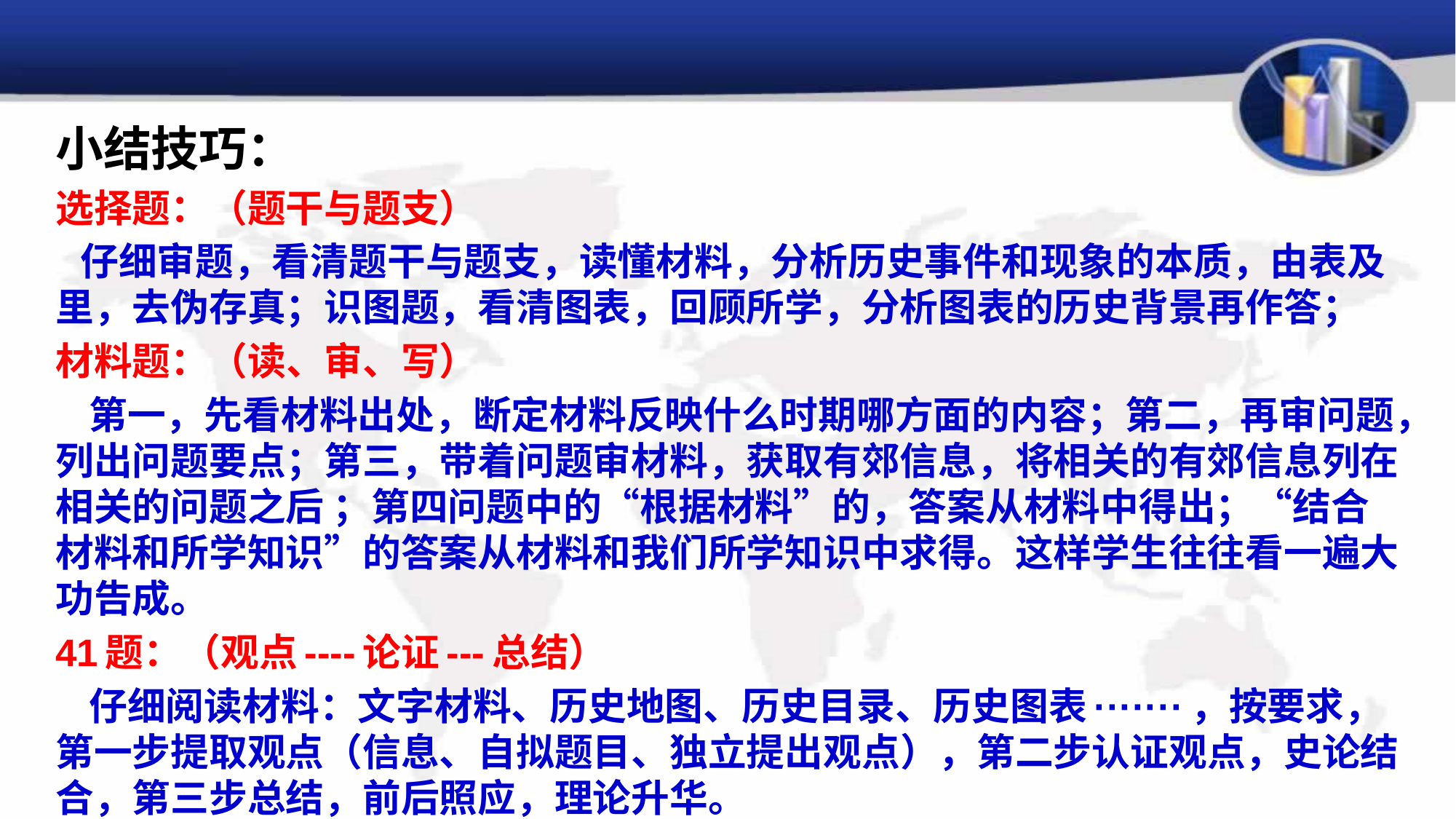

小结技巧：
选择题：（题干与题支）
  仔细审题，看清题干与题支，读懂材料，分析历史事件和现象的本质，由表及里，去伪存真；识图题，看清图表，回顾所学，分析图表的历史背景再作答；
材料题：（读、审、写）
   第一，先看材料出处，断定材料反映什么时期哪方面的内容；第二，再审问题，列出问题要点；第三，带着问题审材料，获取有郊信息，将相关的有郊信息列在相关的问题之后 ；第四问题中的“根据材料”的，答案从材料中得出；“结合材料和所学知识”的答案从材料和我们所学知识中求得。这样学生往往看一遍大功告成。
41题：（观点----论证---总结）
   仔细阅读材料：文字材料、历史地图、历史目录、历史图表·······，按要求，第一步提取观点（信息、自拟题目、独立提出观点），第二步认证观点，史论结合，第三步总结，前后照应，理论升华。